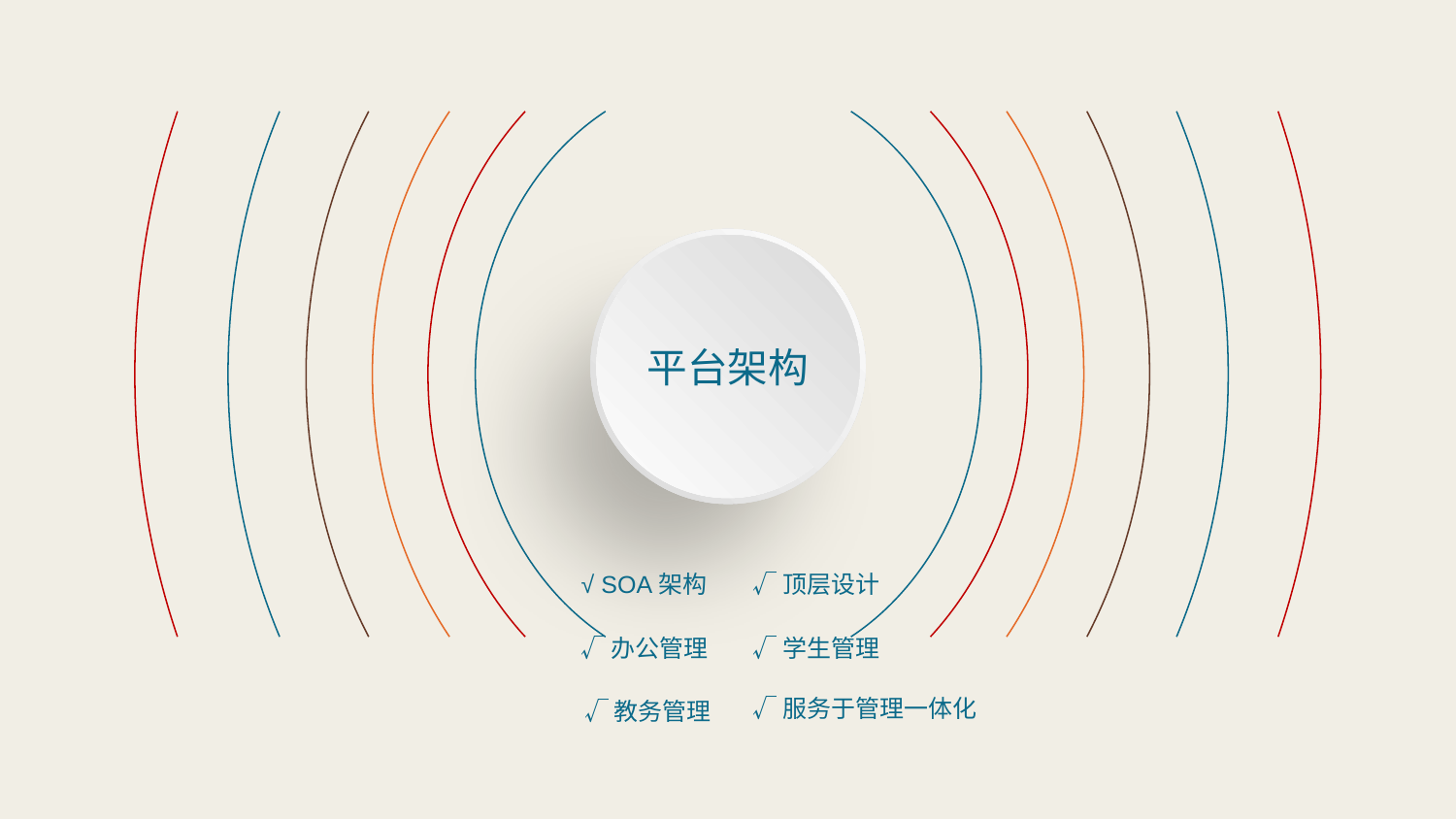

平台架构
√ SOA架构
√顶层设计
√办公管理
√学生管理
√服务于管理一体化
√教务管理